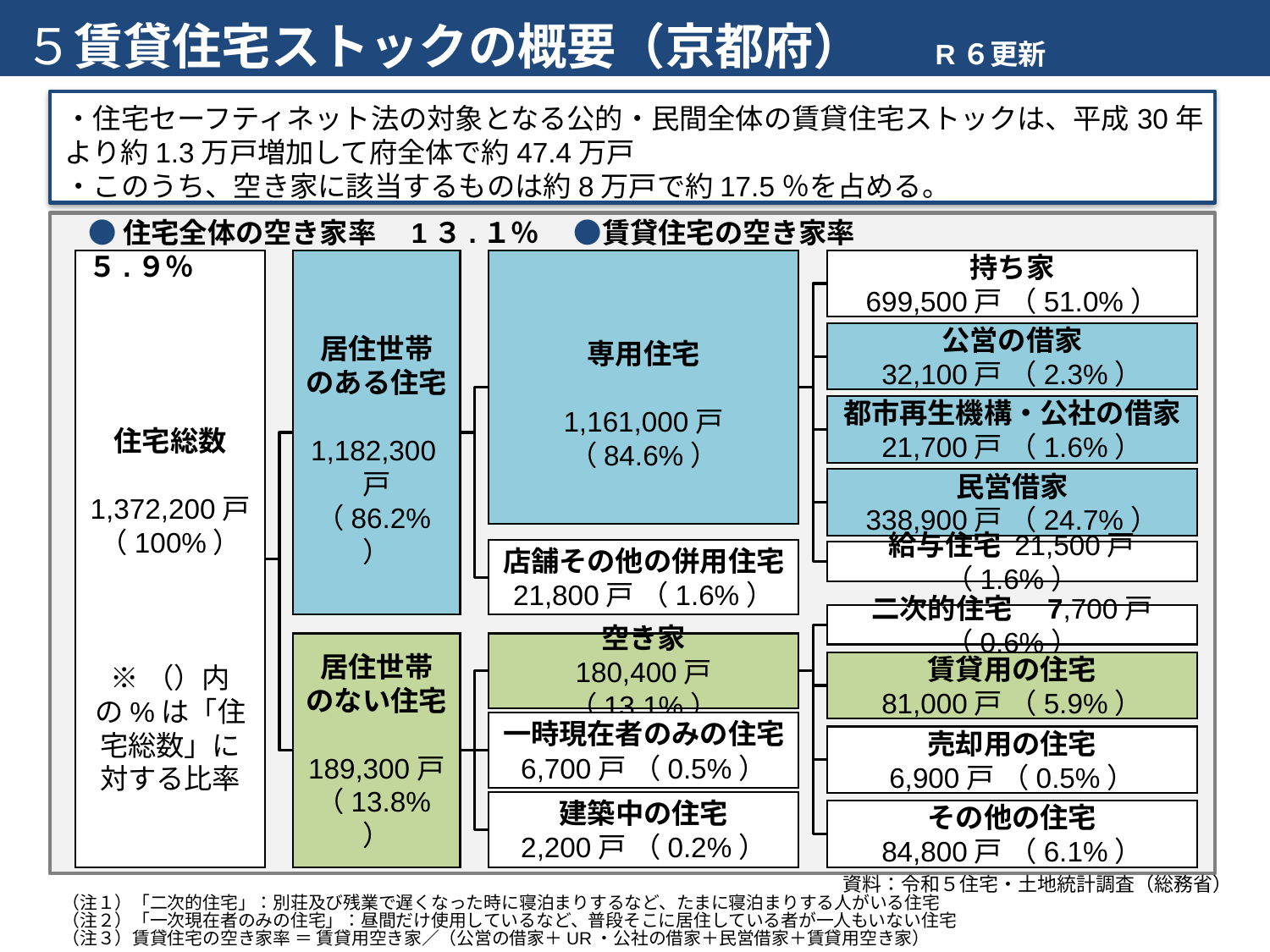

# ５賃貸住宅ストックの概要（京都府）　 R６更新
・住宅セーフティネット法の対象となる公的・民間全体の賃貸住宅ストックは、平成30年より約1.3万戸増加して府全体で約47.4万戸
・このうち、空き家に該当するものは約8万戸で約17.5％を占める。

●住宅全体の空き家率　1３.１％　 ●賃貸住宅の空き家率　５.９％

住宅総数

1,372,200戸
（100%）

※（）内の%は「住宅総数」に対する比率

居住世帯
のある住宅

1,182,300戸
（86.2%）

専用住宅

1,161,000戸
（84.6%）
持ち家
699,500戸 （51.0%）
公営の借家
32,100戸 （2.3%）
都市再生機構・公社の借家
21,700戸 （1.6%）
民営借家
338,900戸 （24.7%）
店舗その他の併用住宅
21,800戸 （1.6%）
給与住宅 21,500戸 （1.6%）
二次的住宅　7,700戸 （0.6%）
居住世帯
のない住宅

189,300戸
（13.8%）
空き家
180,400戸 （13.1%）
賃貸用の住宅
81,000戸 （5.9%）
一時現在者のみの住宅
6,700戸 （0.5%）
売却用の住宅
6,900戸 （0.5%）
建築中の住宅
2,200戸 （0.2%）
その他の住宅
84,800戸 （6.1%）
資料：令和５住宅・土地統計調査（総務省）
（注１）「二次的住宅」：別荘及び残業で遅くなった時に寝泊まりするなど、たまに寝泊まりする人がいる住宅
（注２）「一次現在者のみの住宅」：昼間だけ使用しているなど、普段そこに居住している者が一人もいない住宅
（注３）賃貸住宅の空き家率 ＝ 賃貸用空き家／（公営の借家＋UR・公社の借家＋民営借家＋賃貸用空き家）